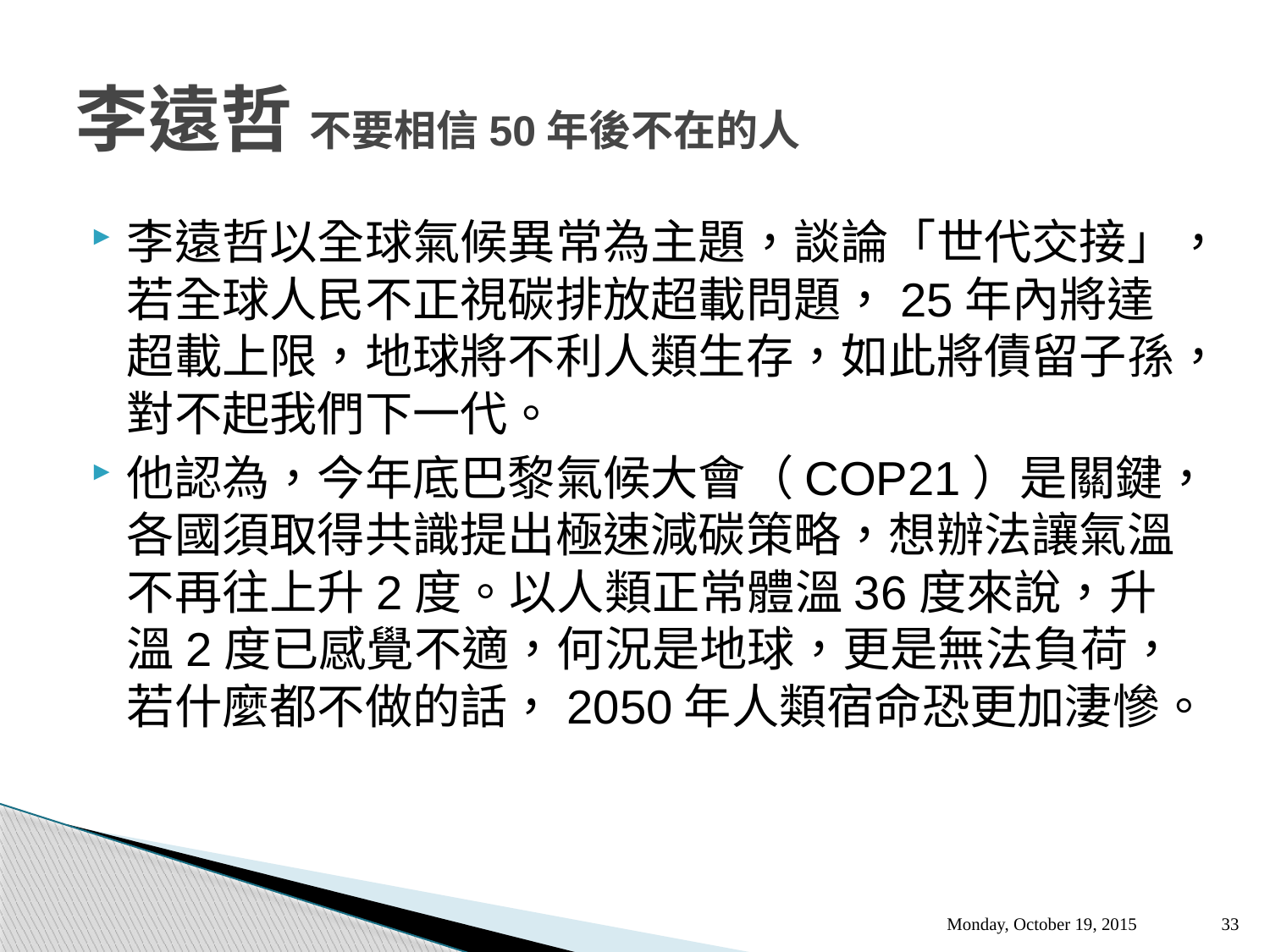

# 李遠哲 不要相信50年後不在的人
李遠哲以全球氣候異常為主題，談論「世代交接」，若全球人民不正視碳排放超載問題，25年內將達超載上限，地球將不利人類生存，如此將債留子孫，對不起我們下一代。
他認為，今年底巴黎氣候大會（COP21）是關鍵，各國須取得共識提出極速減碳策略，想辦法讓氣溫不再往上升2度。以人類正常體溫36度來說，升溫2度已感覺不適，何況是地球，更是無法負荷，若什麼都不做的話，2050年人類宿命恐更加淒慘。

Monday, October 19, 2015
33